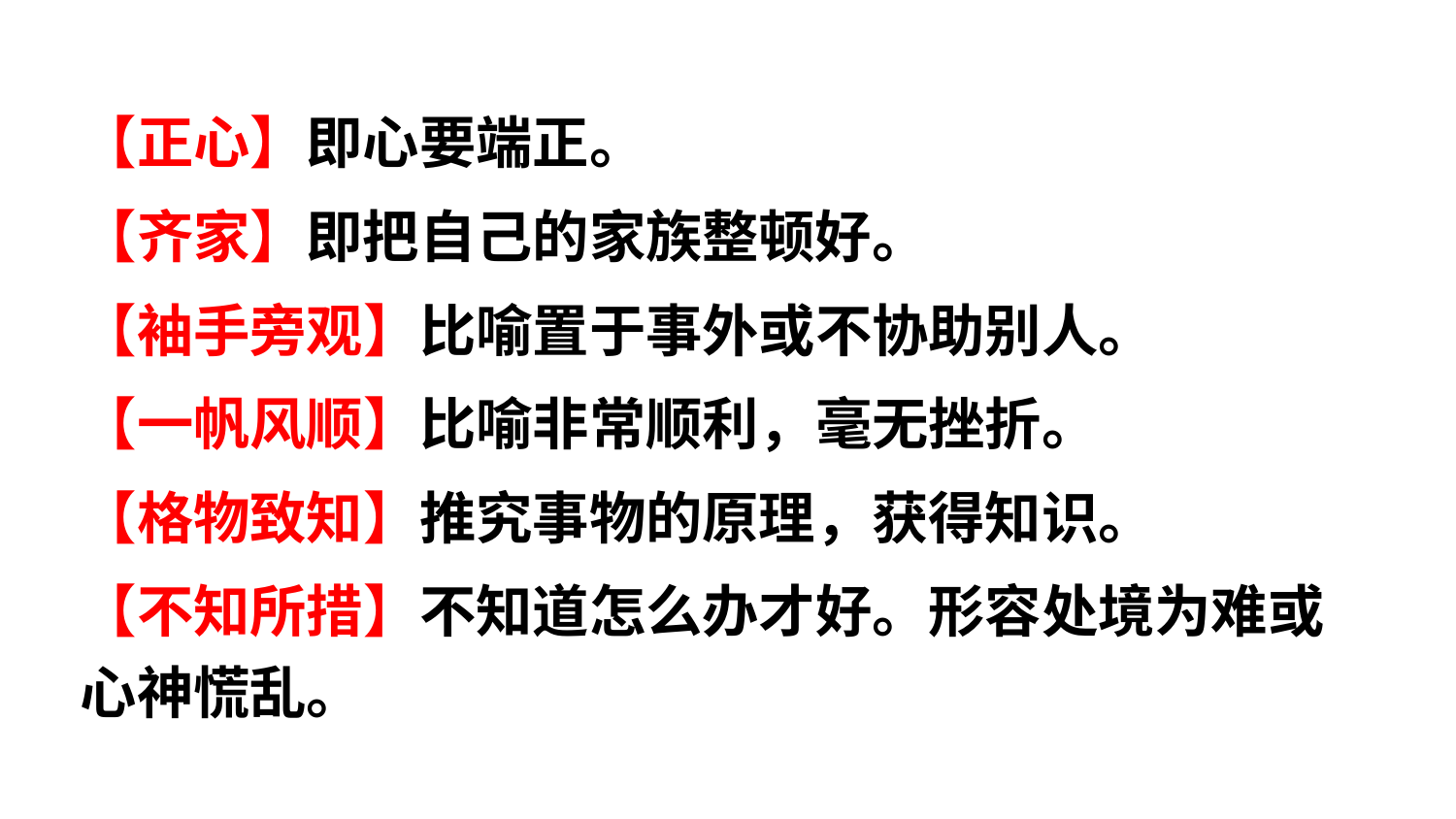

【正心】即心要端正。
【齐家】即把自己的家族整顿好。
【袖手旁观】比喻置于事外或不协助别人。
【一帆风顺】比喻非常顺利，毫无挫折。
【格物致知】推究事物的原理，获得知识。
【不知所措】不知道怎么办才好。形容处境为难或心神慌乱。